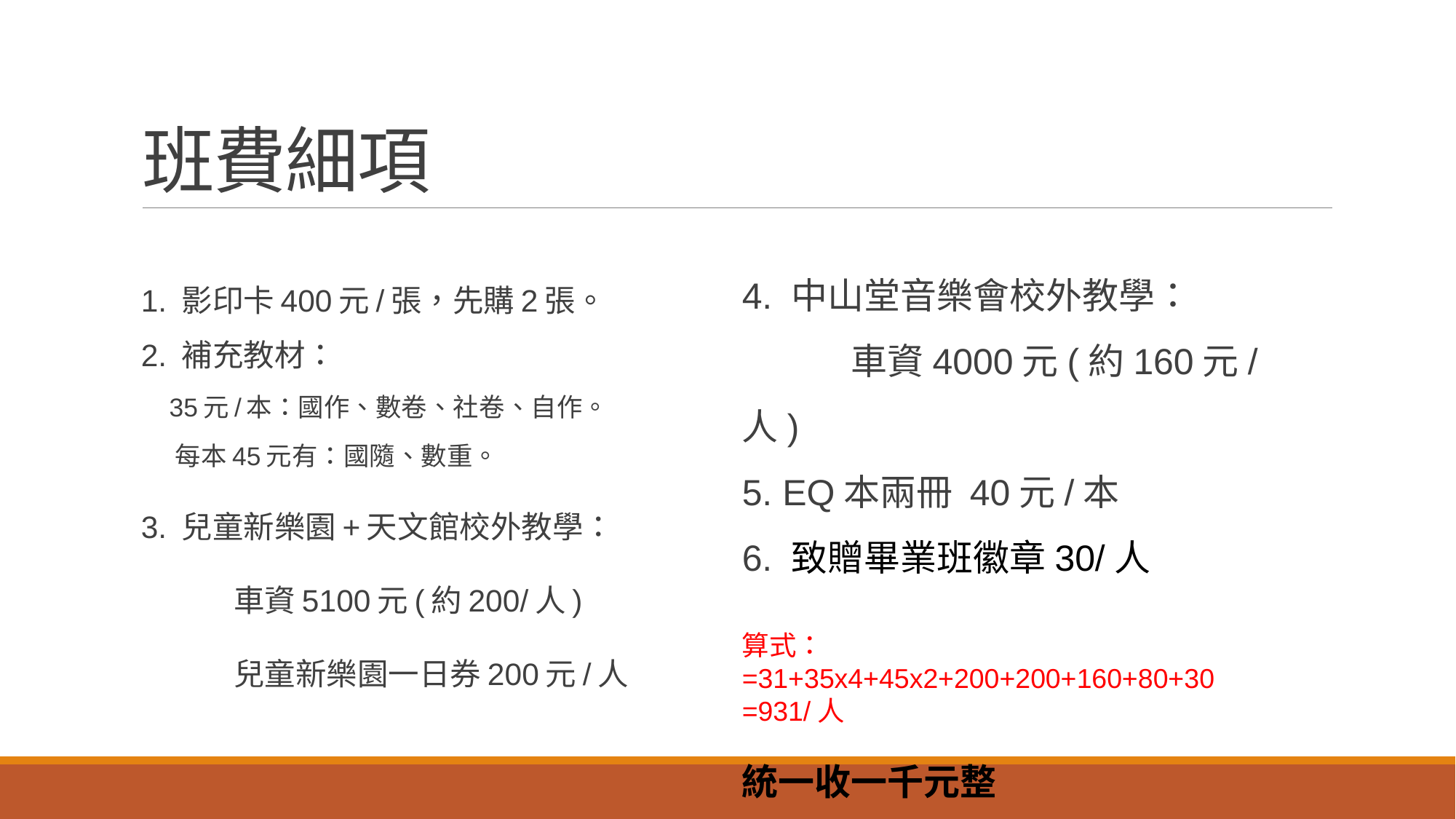

# 班費細項

1. 影印卡400元/張，先購2張。
2. 補充教材：
    35元/本：國作、數卷、社卷、自作。
     每本45元有：國隨、數重。
3. 兒童新樂園+天文館校外教學：
	車資5100元(約200/人)
	兒童新樂園一日券200元/人

4. 中山堂音樂會校外教學：
	車資4000元(約160元/人)
5. EQ本兩冊 40元/本
6. 致贈畢業班徽章30/人
算式：
=31+35x4+45x2+200+200+160+80+30
=931/人

統一收一千元整